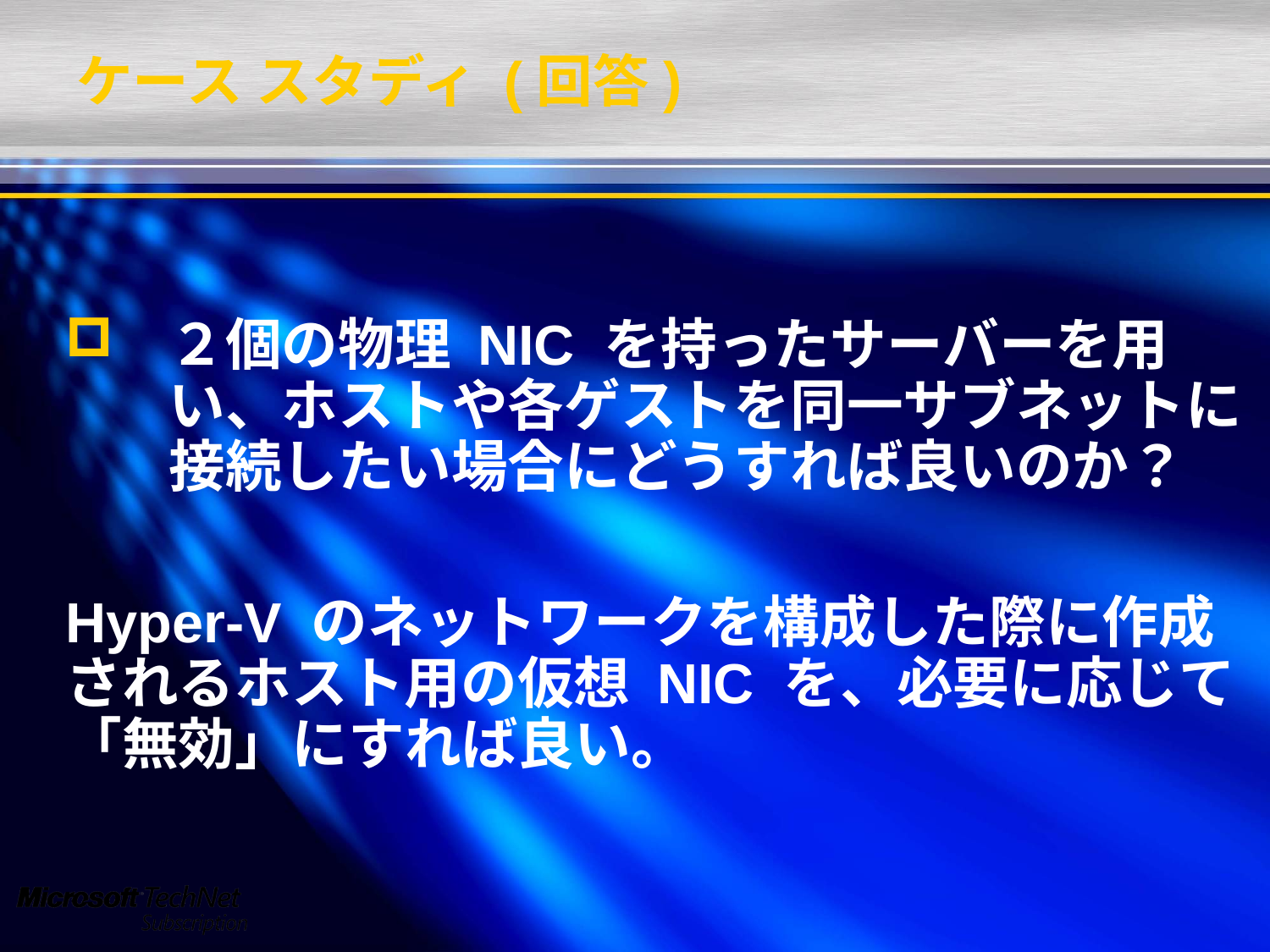

# ケース スタディ (回答)

２個の物理 NIC を持ったサーバーを用い、ホストや各ゲストを同一サブネットに接続したい場合にどうすれば良いのか？

Hyper-V のネットワークを構成した際に作成されるホスト用の仮想 NIC を、必要に応じて「無効」にすれば良い。